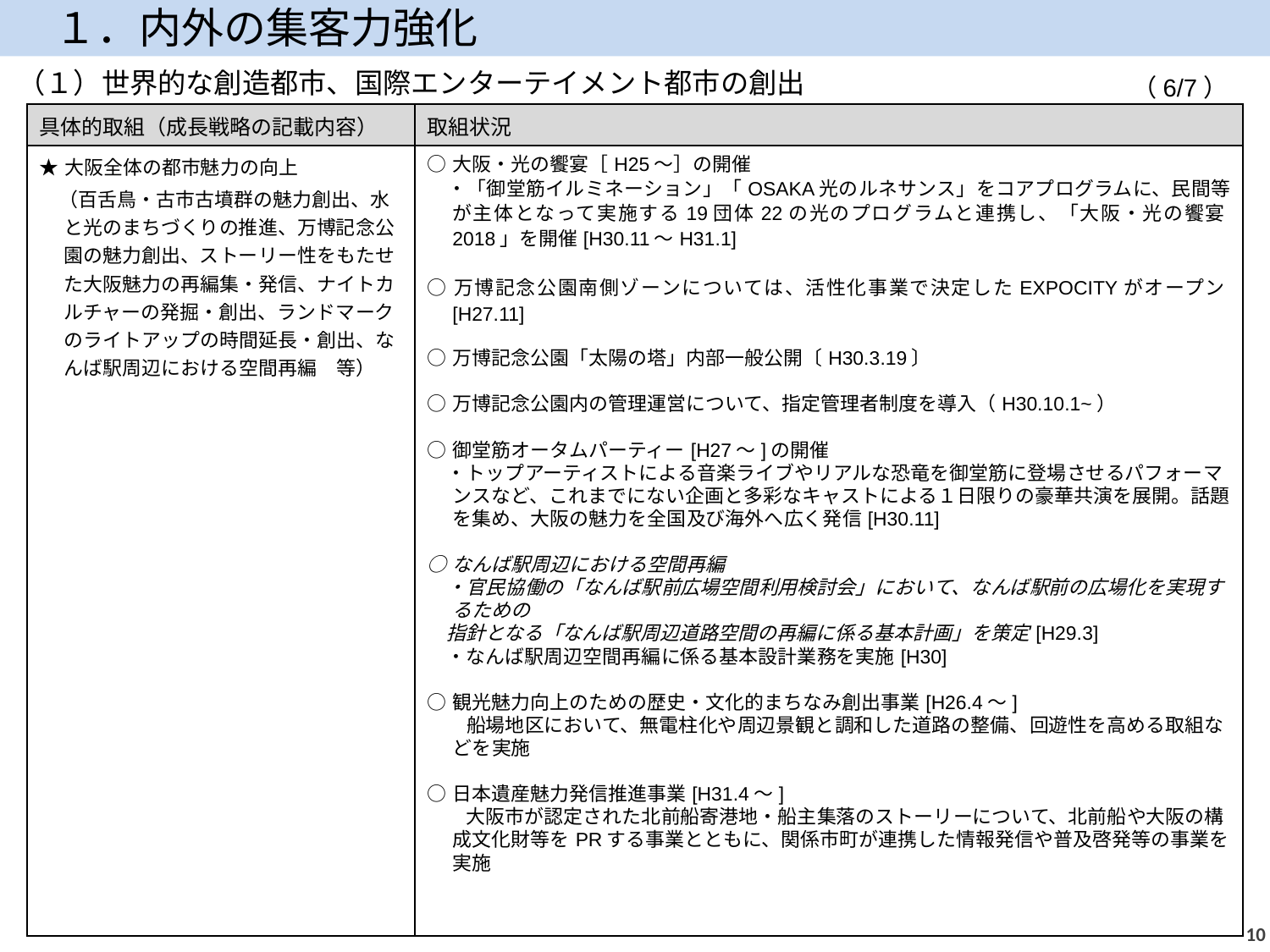

１．内外の集客力強化
（１）世界的な創造都市、国際エンターテイメント都市の創出
（6/7）
| 具体的取組（成長戦略の記載内容） | 取組状況 |
| --- | --- |
| ★大阪全体の都市魅力の向上 　（百舌鳥・古市古墳群の魅力創出、水と光のまちづくりの推進、万博記念公園の魅力創出、ストーリー性をもたせた大阪魅力の再編集・発信、ナイトカルチャーの発掘・創出、ランドマークのライトアップの時間延長・創出、なんば駅周辺における空間再編　等） | ○大阪・光の饗宴［H25～］の開催 　・「御堂筋イルミネーション」「OSAKA光のルネサンス」をコアプログラムに、民間等が主体となって実施する19団体22の光のプログラムと連携し、「大阪・光の饗宴2018」を開催[H30.11～H31.1] ○万博記念公園南側ゾーンについては、活性化事業で決定したEXPOCITYがオープン[H27.11] ○万博記念公園「太陽の塔」内部一般公開〔H30.3.19〕 ○万博記念公園内の管理運営について、指定管理者制度を導入（H30.10.1~） ○御堂筋オータムパーティー[H27～]の開催 　・トップアーティストによる音楽ライブやリアルな恐竜を御堂筋に登場させるパフォーマンスなど、これまでにない企画と多彩なキャストによる１日限りの豪華共演を展開。話題を集め、大阪の魅力を全国及び海外へ広く発信[H30.11] ○なんば駅周辺における空間再編 　・官民協働の「なんば駅前広場空間利用検討会」において、なんば駅前の広場化を実現するための 指針となる「なんば駅周辺道路空間の再編に係る基本計画」を策定[H29.3] 　・なんば駅周辺空間再編に係る基本設計業務を実施[H30] ○観光魅力向上のための歴史・文化的まちなみ創出事業[H26.4～] 　　船場地区において、無電柱化や周辺景観と調和した道路の整備、回遊性を高める取組などを実施 ○日本遺産魅力発信推進事業[H31.4～] 　　大阪市が認定された北前船寄港地・船主集落のストーリーについて、北前船や大阪の構成文化財等をPRする事業とともに、関係市町が連携した情報発信や普及啓発等の事業を実施 |
10